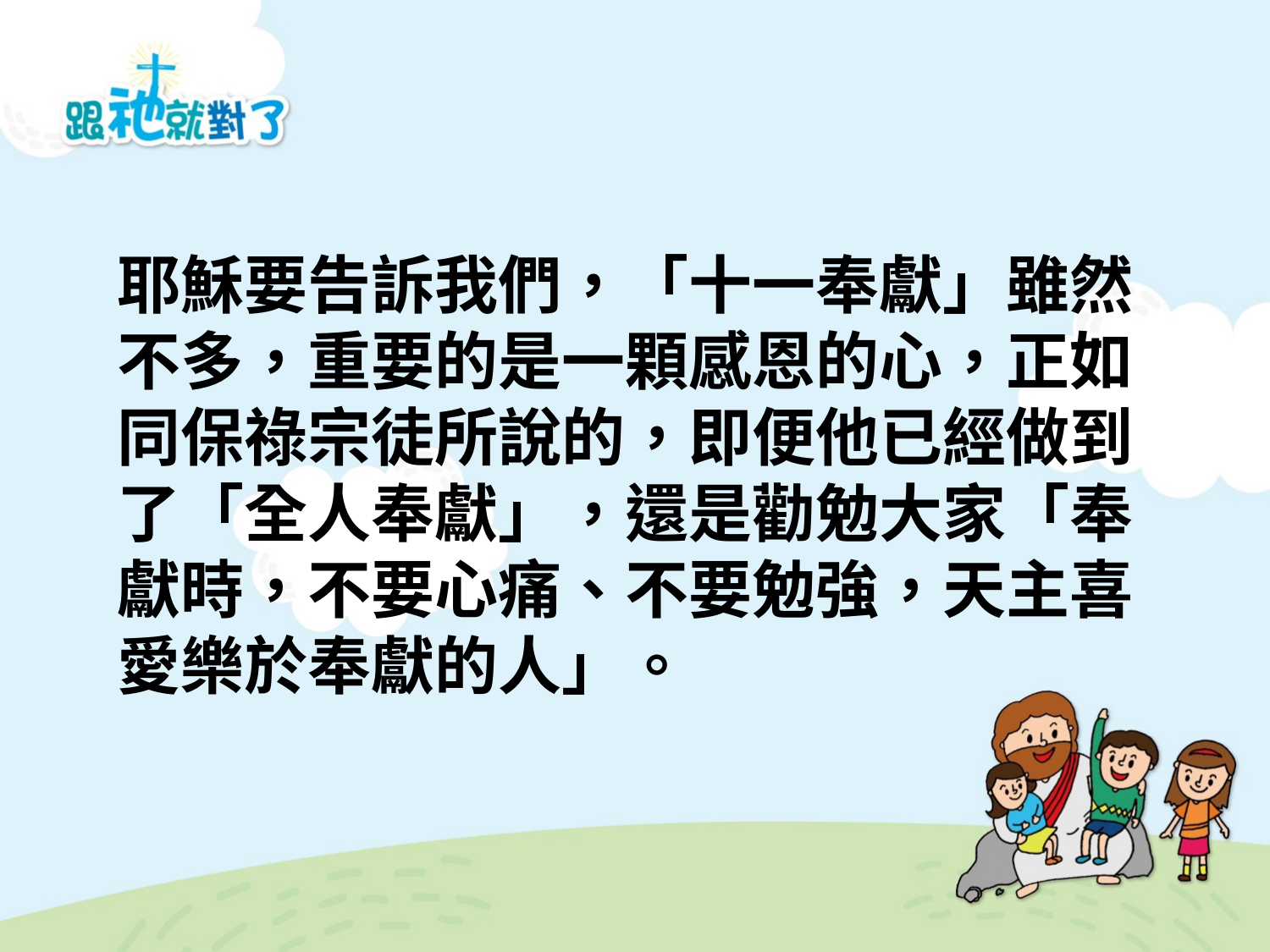

耶穌要告訴我們，「十一奉獻」雖然不多，重要的是一顆感恩的心，正如同保祿宗徒所說的，即便他已經做到了「全人奉獻」，還是勸勉大家「奉獻時，不要心痛、不要勉強，天主喜愛樂於奉獻的人」。